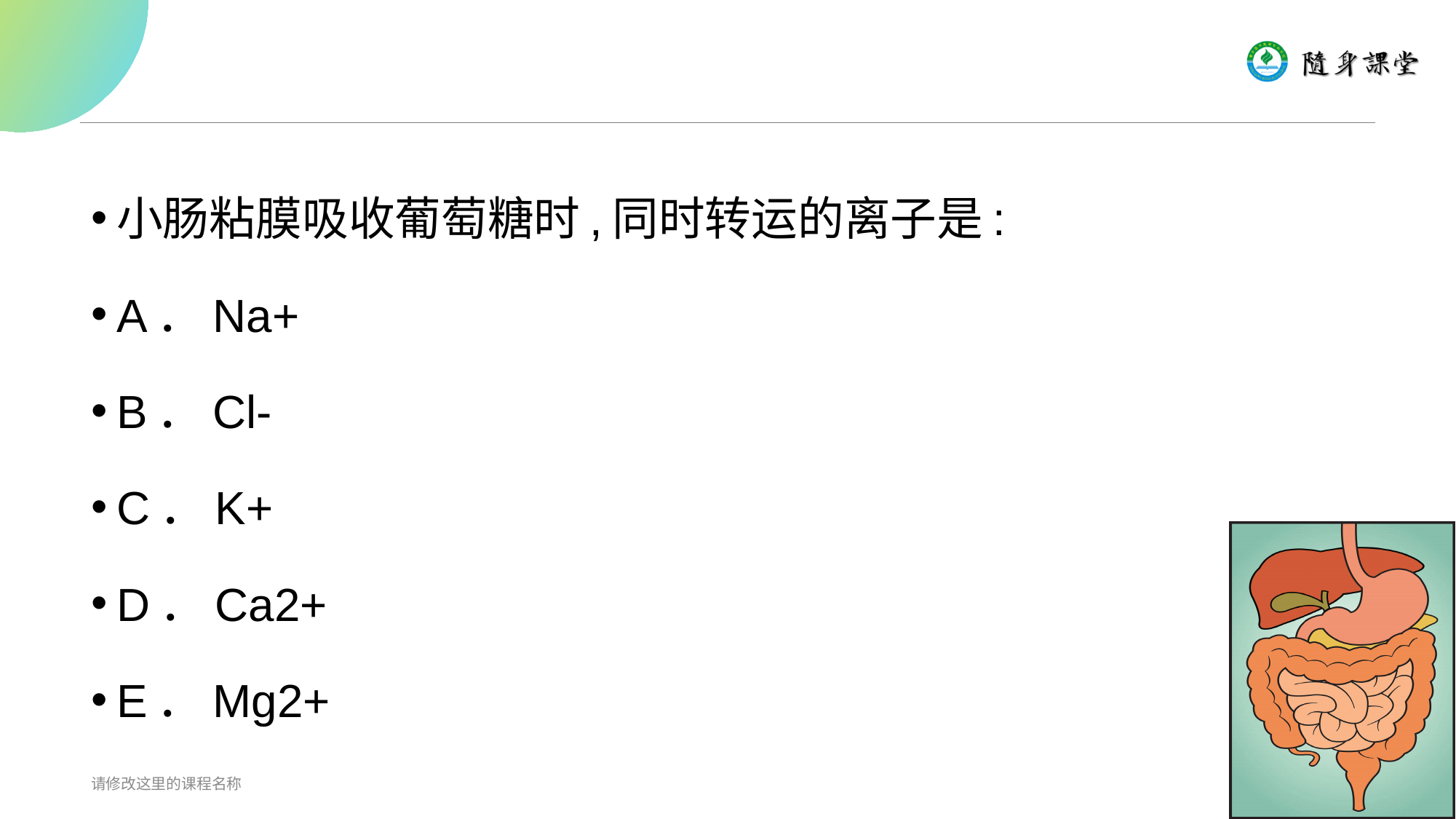

#
小肠粘膜吸收葡萄糖时,同时转运的离子是:
A．Na+
B．Cl-
C．K+
D．Ca2+
E．Mg2+
请修改这里的课程名称
66